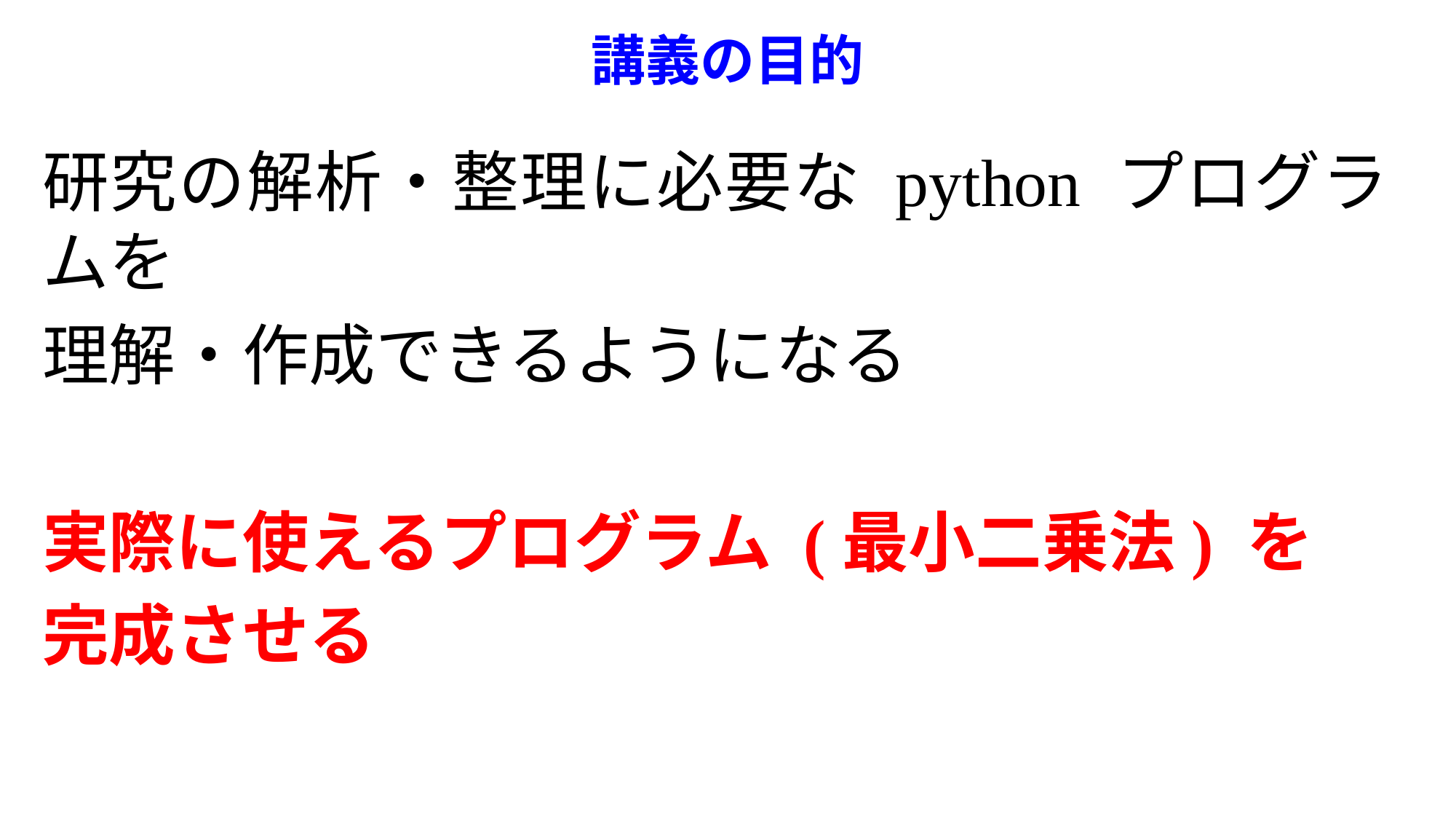

# 講義の目的
研究の解析・整理に必要な python プログラムを
理解・作成できるようになる

実際に使えるプログラム (最小二乗法) を
完成させる